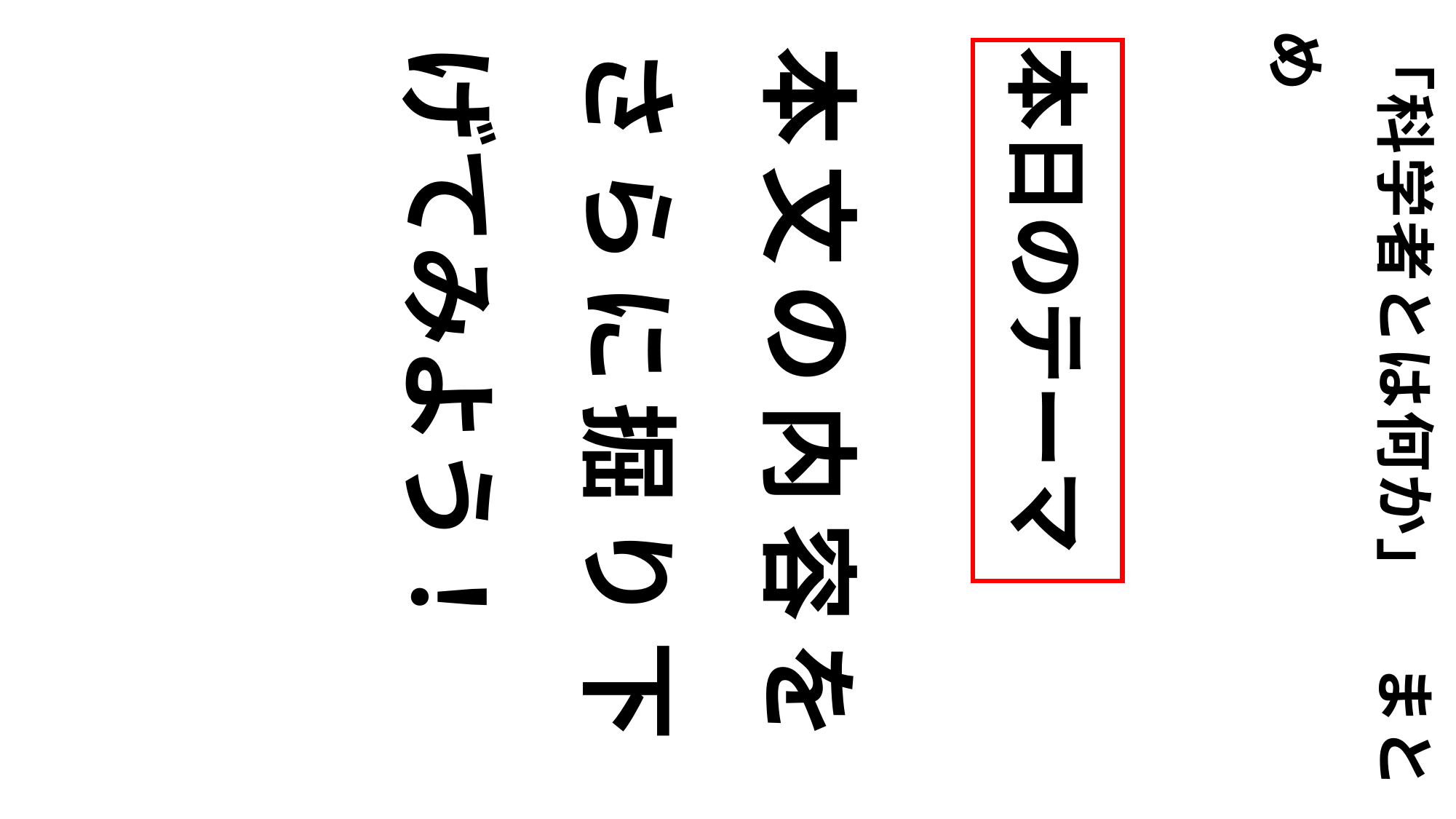

「科学者とは何か」　まとめ

本文の内容をさらに掘り下げてみよう！
本日のテーマ